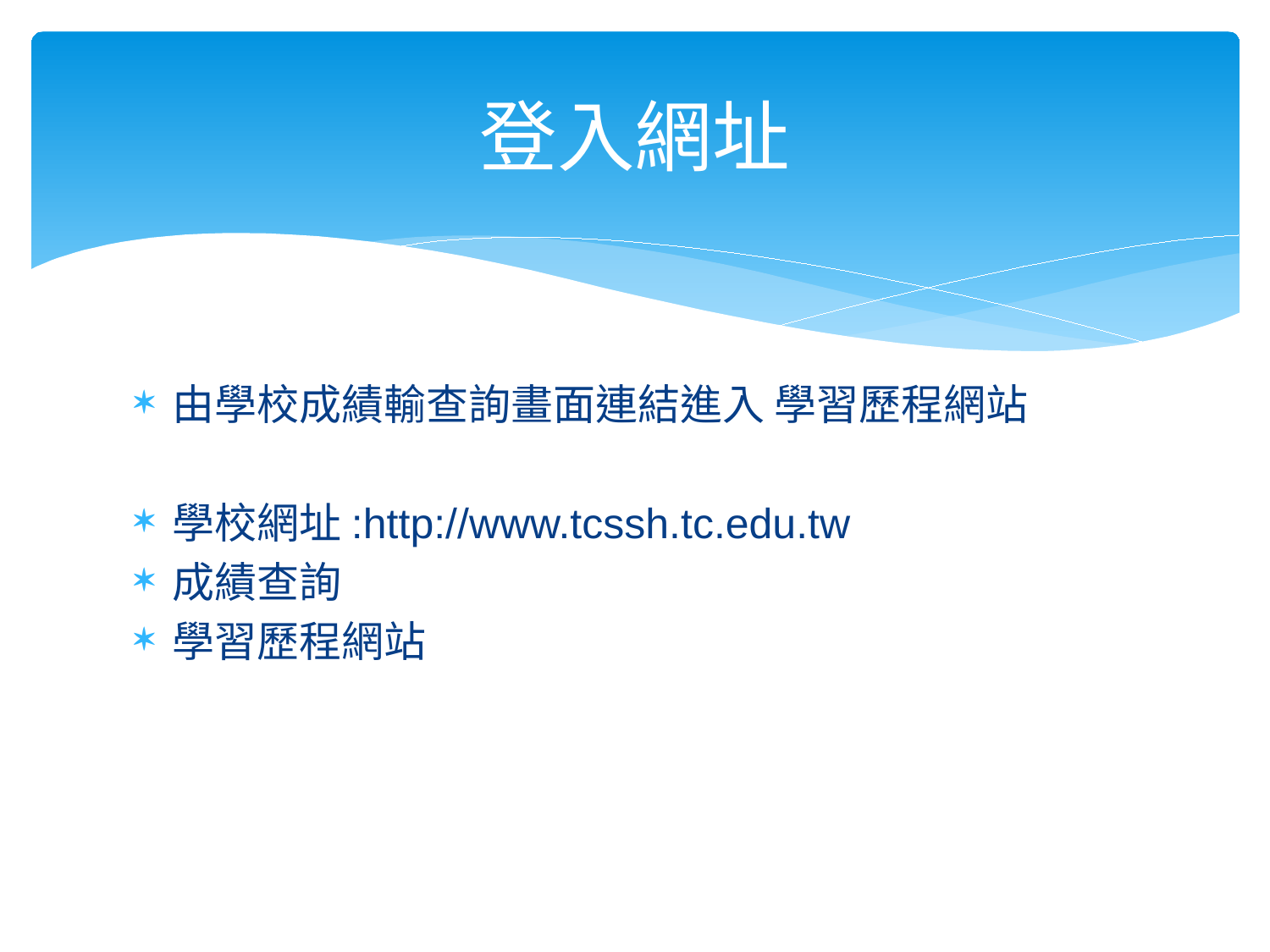

# 登入網址
由學校成績輸查詢畫面連結進入 學習歷程網站

學校網址:http://www.tcssh.tc.edu.tw
成績查詢
學習歷程網站